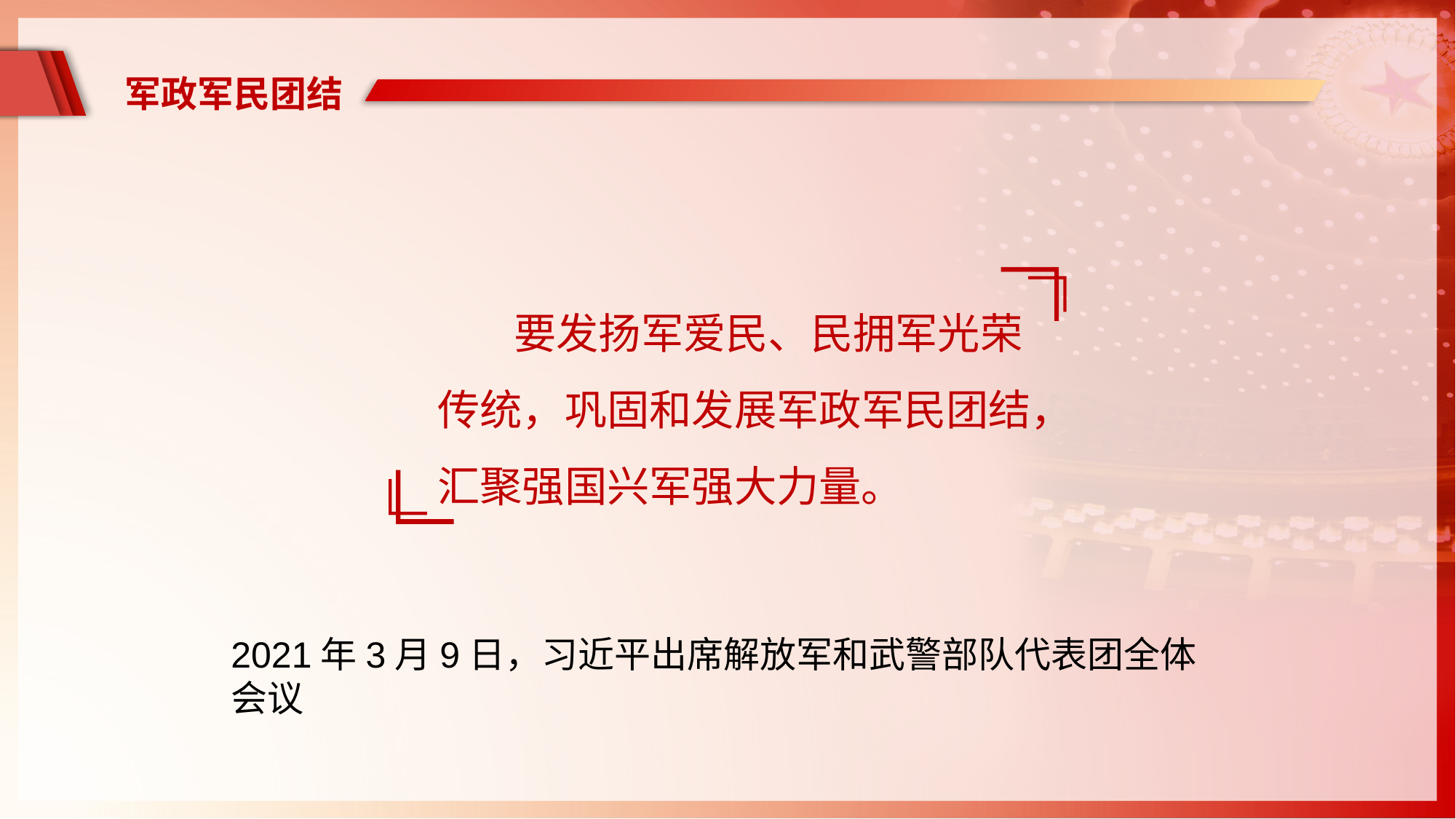

军政军民团结

       要发扬军爱民、民拥军光荣传统，巩固和发展军政军民团结，汇聚强国兴军强大力量。

2021年3月9日，习近平出席解放军和武警部队代表团全体会议